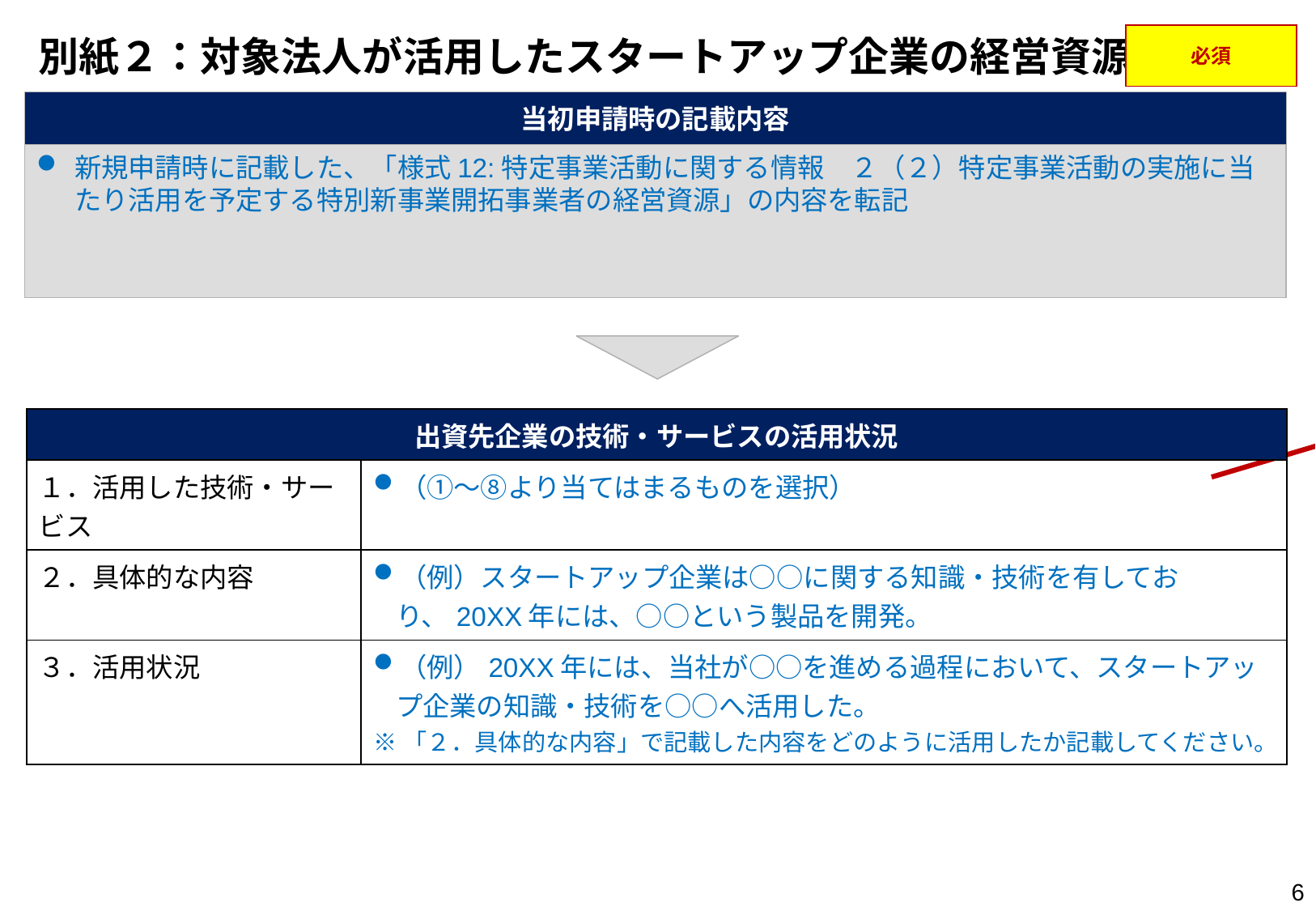

# 別紙２：対象法人が活用したスタートアップ企業の経営資源
必須
当初申請時の記載内容
新規申請時に記載した、「様式12:特定事業活動に関する情報　２（２）特定事業活動の実施に当たり活用を予定する特別新事業開拓事業者の経営資源」の内容を転記
記載のポイント
以下から該当するものを選択　＊複数選択可
①知識
②技能
③製品
④サービス
⑤施設・設備
⑥商流・顧客基盤
⑦人材、業界ノウハウ
⑧その他（　　）

| 出資先企業の技術・サービスの活用状況 |  |
| --- | --- |
| １．活用した技術・サービス | （①～⑧より当てはまるものを選択） |
| ２．具体的な内容 | （例）スタートアップ企業は○○に関する知識・技術を有しており、20XX年には、○○という製品を開発。 |
| ３．活用状況 | （例）20XX年には、当社が○○を進める過程において、スタートアップ企業の知識・技術を○○へ活用した。 ※「２．具体的な内容」で記載した内容をどのように活用したか記載してください。 |
6